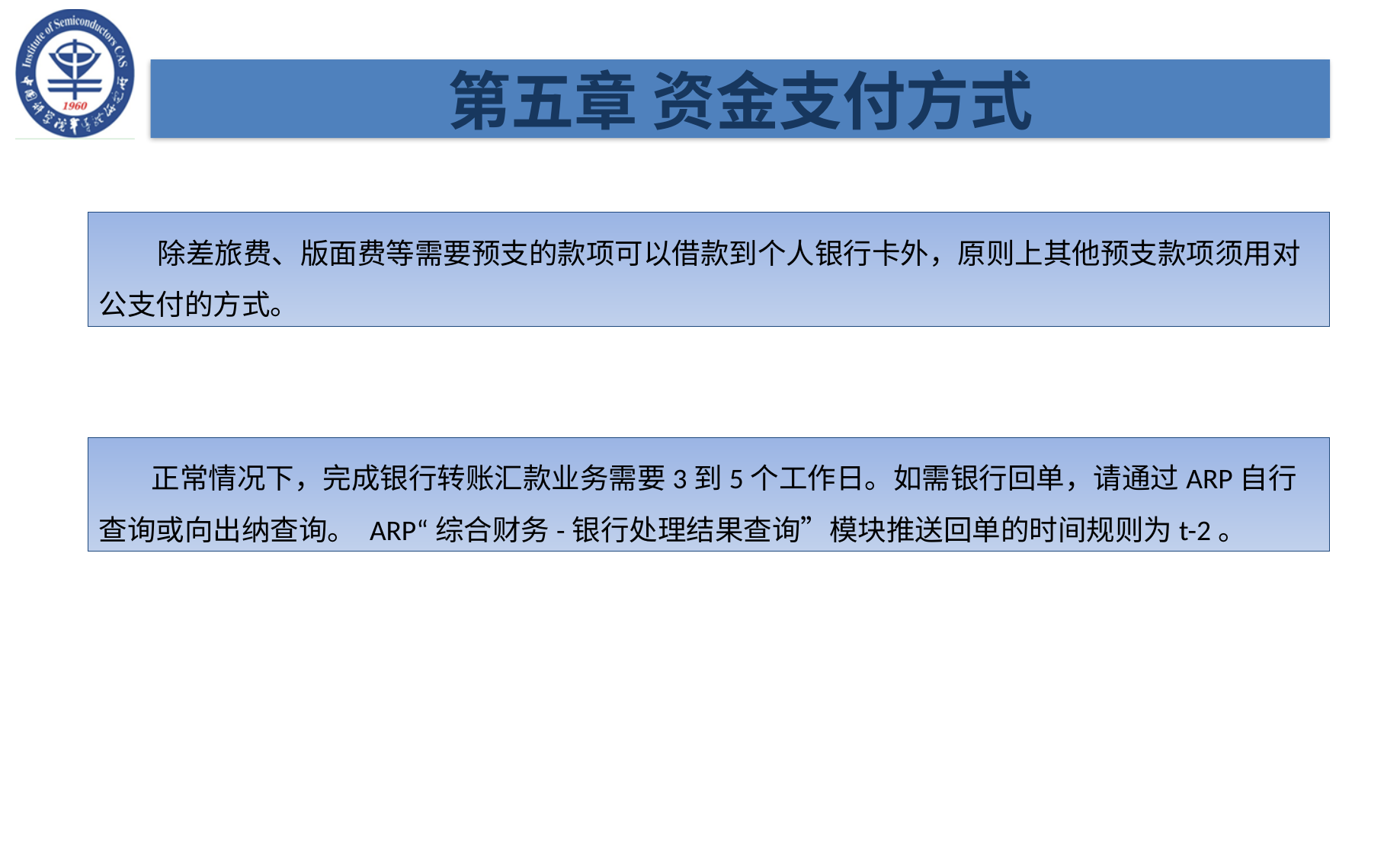

第五章 资金支付方式
        除差旅费、版面费等需要预支的款项可以借款到个人银行卡外，原则上其他预支款项须用对公支付的方式。
       正常情况下，完成银行转账汇款业务需要3到5个工作日。如需银行回单，请通过ARP自行查询或向出纳查询。 ARP“综合财务-银行处理结果查询”模块推送回单的时间规则为t-2。